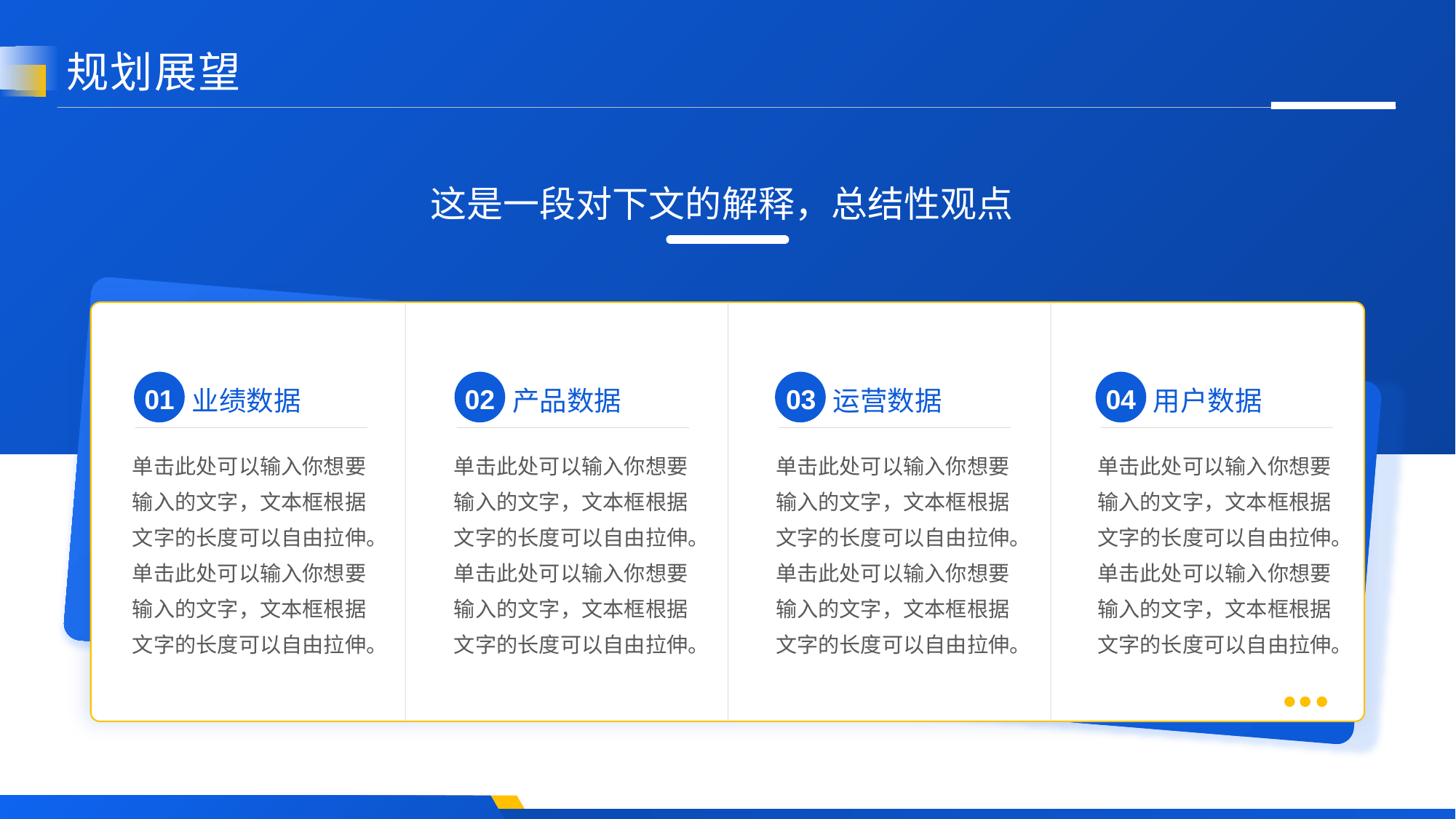

规划展望

这是一段对下文的解释，总结性观点

01
02
03
04
业绩数据
产品数据
运营数据
用户数据
单击此处可以输入你想要输入的文字，文本框根据文字的长度可以自由拉伸。单击此处可以输入你想要输入的文字，文本框根据文字的长度可以自由拉伸。
单击此处可以输入你想要输入的文字，文本框根据文字的长度可以自由拉伸。单击此处可以输入你想要输入的文字，文本框根据文字的长度可以自由拉伸。
单击此处可以输入你想要输入的文字，文本框根据文字的长度可以自由拉伸。单击此处可以输入你想要输入的文字，文本框根据文字的长度可以自由拉伸。
单击此处可以输入你想要输入的文字，文本框根据文字的长度可以自由拉伸。单击此处可以输入你想要输入的文字，文本框根据文字的长度可以自由拉伸。